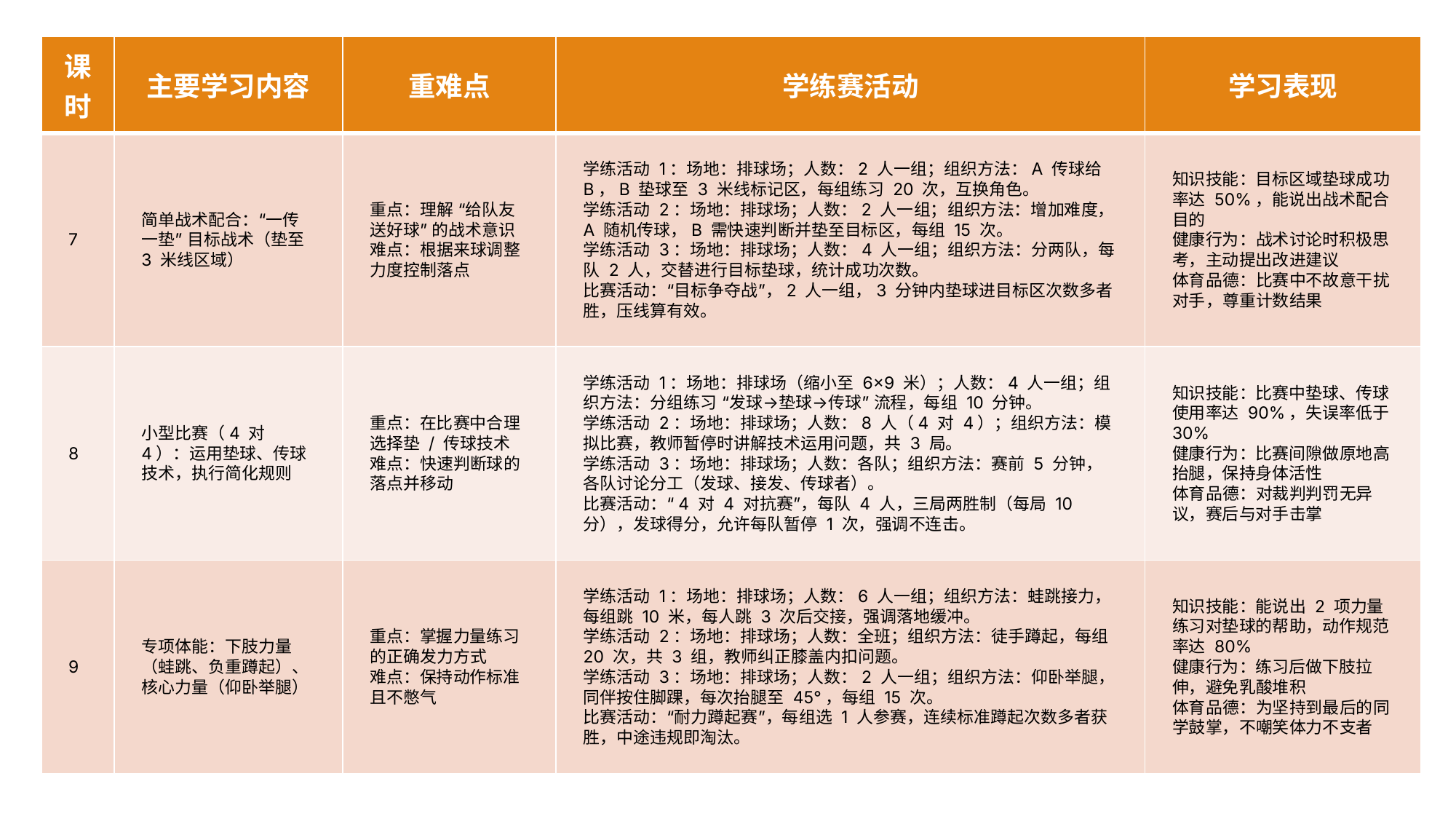

| 课时 | 主要学习内容 | 重难点 | 学练赛活动 | 学习表现 |
| --- | --- | --- | --- | --- |
| 7 | 简单战术配合：“一传一垫” 目标战术（垫至 3 米线区域） | 重点：理解 “给队友送好球” 的战术意识 难点：根据来球调整力度控制落点 | 学练活动 1：场地：排球场；人数：2 人一组；组织方法：A 传球给 B，B 垫球至 3 米线标记区，每组练习 20 次，互换角色。 学练活动 2：场地：排球场；人数：2 人一组；组织方法：增加难度，A 随机传球，B 需快速判断并垫至目标区，每组 15 次。 学练活动 3：场地：排球场；人数：4 人一组；组织方法：分两队，每队 2 人，交替进行目标垫球，统计成功次数。 比赛活动：“目标争夺战”，2 人一组，3 分钟内垫球进目标区次数多者胜，压线算有效。 | 知识技能：目标区域垫球成功率达 50%，能说出战术配合目的 健康行为：战术讨论时积极思考，主动提出改进建议 体育品德：比赛中不故意干扰对手，尊重计数结果 |
| 8 | 小型比赛（4 对 4）：运用垫球、传球技术，执行简化规则 | 重点：在比赛中合理选择垫 / 传球技术 难点：快速判断球的落点并移动 | 学练活动 1：场地：排球场（缩小至 6×9 米）；人数：4 人一组；组织方法：分组练习 “发球→垫球→传球” 流程，每组 10 分钟。 学练活动 2：场地：排球场；人数：8 人（4 对 4）；组织方法：模拟比赛，教师暂停时讲解技术运用问题，共 3 局。 学练活动 3：场地：排球场；人数：各队；组织方法：赛前 5 分钟，各队讨论分工（发球、接发、传球者）。 比赛活动：“4 对 4 对抗赛”，每队 4 人，三局两胜制（每局 10 分），发球得分，允许每队暂停 1 次，强调不连击。 | 知识技能：比赛中垫球、传球使用率达 90%，失误率低于 30% 健康行为：比赛间隙做原地高抬腿，保持身体活性 体育品德：对裁判判罚无异议，赛后与对手击掌 |
| 9 | 专项体能：下肢力量（蛙跳、负重蹲起）、核心力量（仰卧举腿） | 重点：掌握力量练习的正确发力方式 难点：保持动作标准且不憋气 | 学练活动 1：场地：排球场；人数：6 人一组；组织方法：蛙跳接力，每组跳 10 米，每人跳 3 次后交接，强调落地缓冲。 学练活动 2：场地：排球场；人数：全班；组织方法：徒手蹲起，每组 20 次，共 3 组，教师纠正膝盖内扣问题。 学练活动 3：场地：排球场；人数：2 人一组；组织方法：仰卧举腿，同伴按住脚踝，每次抬腿至 45°，每组 15 次。 比赛活动：“耐力蹲起赛”，每组选 1 人参赛，连续标准蹲起次数多者获胜，中途违规即淘汰。 | 知识技能：能说出 2 项力量练习对垫球的帮助，动作规范率达 80% 健康行为：练习后做下肢拉伸，避免乳酸堆积 体育品德：为坚持到最后的同学鼓掌，不嘲笑体力不支者 |